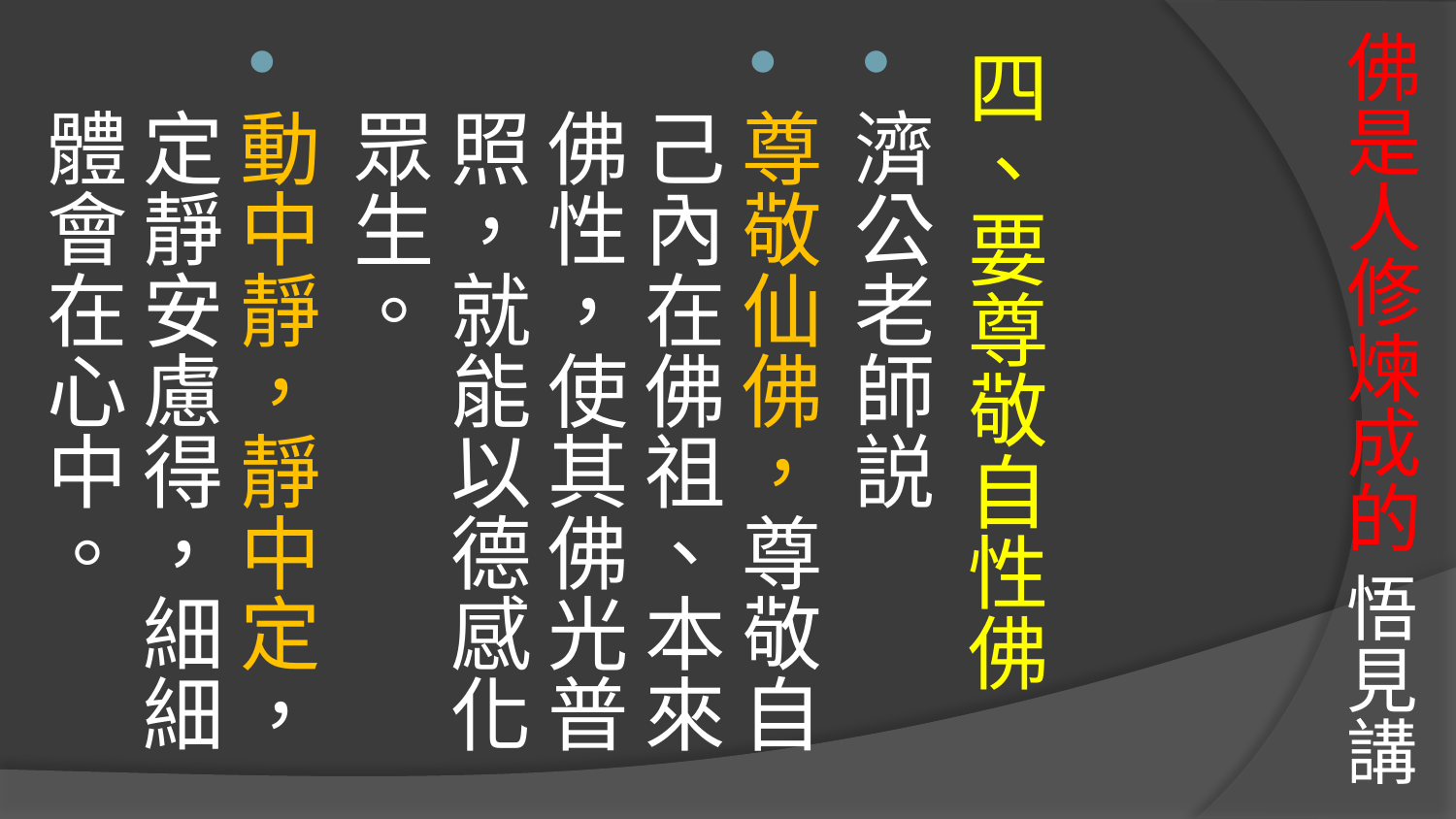

# 佛是人修煉成的 悟見講
四、要尊敬自性佛
濟公老師説
尊敬仙佛，尊敬自己內在佛祖、本來佛性，使其佛光普照，就能以德感化眾生。
動中靜，靜中定，定靜安慮得，細細體會在心中。